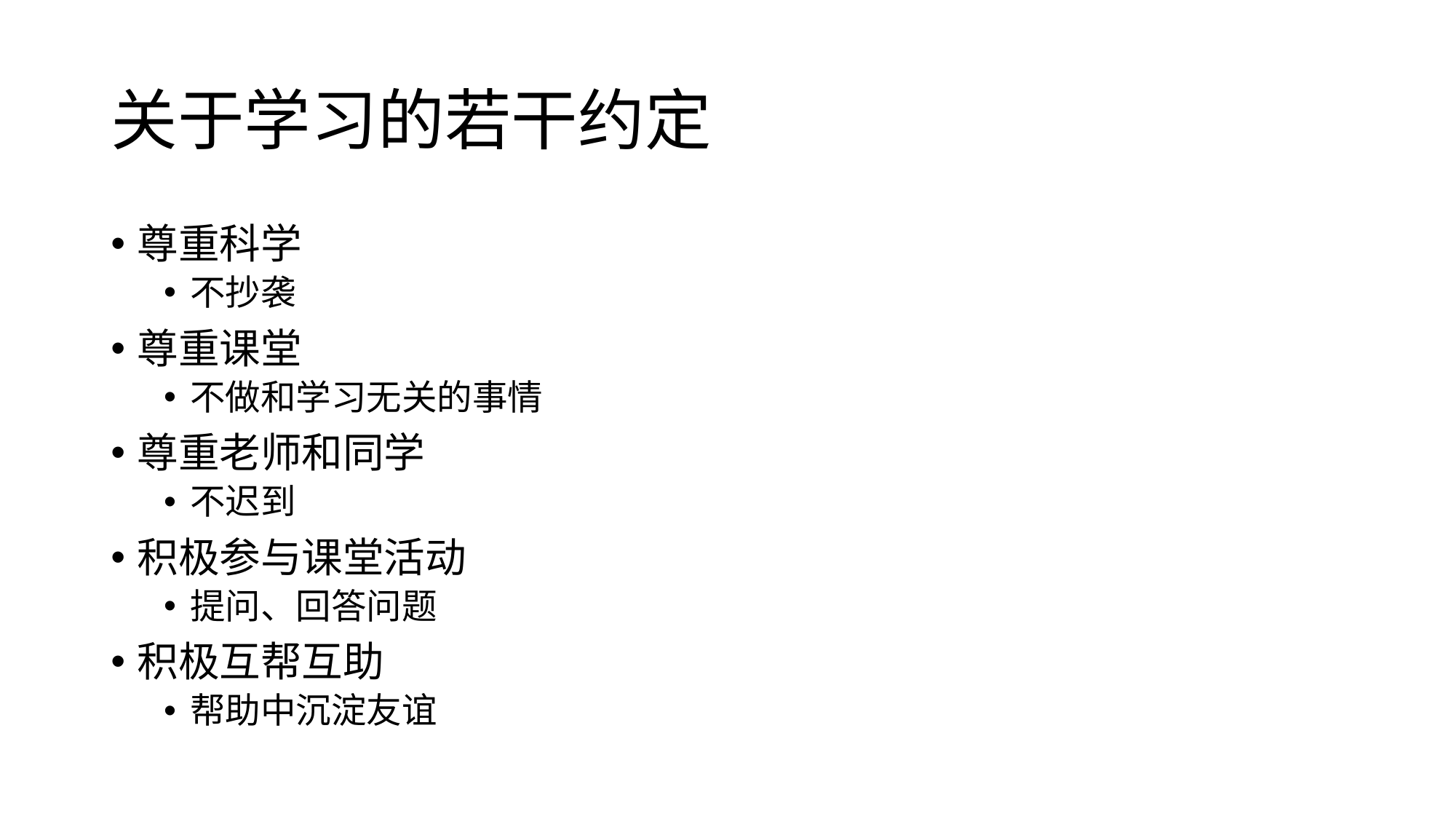

# 关于学习的若干约定
尊重科学
不抄袭
尊重课堂
不做和学习无关的事情
尊重老师和同学
不迟到
积极参与课堂活动
提问、回答问题
积极互帮互助
帮助中沉淀友谊